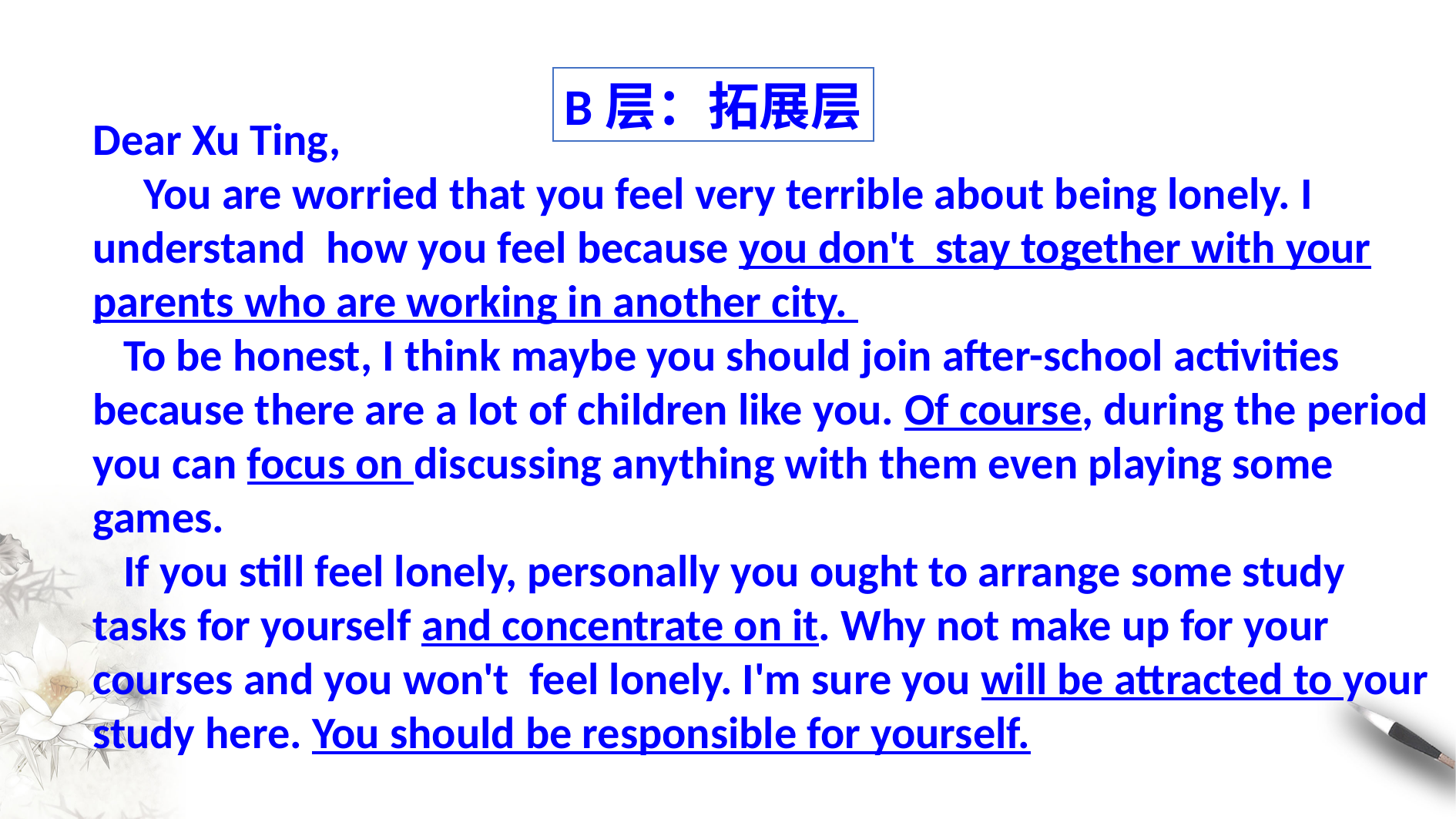

B层：拓展层
Dear Xu Ting,
     You are worried that you feel very terrible about being lonely. I understand  how you feel because you don't  stay together with your parents who are working in another city.
   To be honest, I think maybe you should join after-school activities because there are a lot of children like you. Of course, during the period you can focus on discussing anything with them even playing some games.
   If you still feel lonely, personally you ought to arrange some study tasks for yourself and concentrate on it. Why not make up for your courses and you won't  feel lonely. I'm sure you will be attracted to your study here. You should be responsible for yourself.